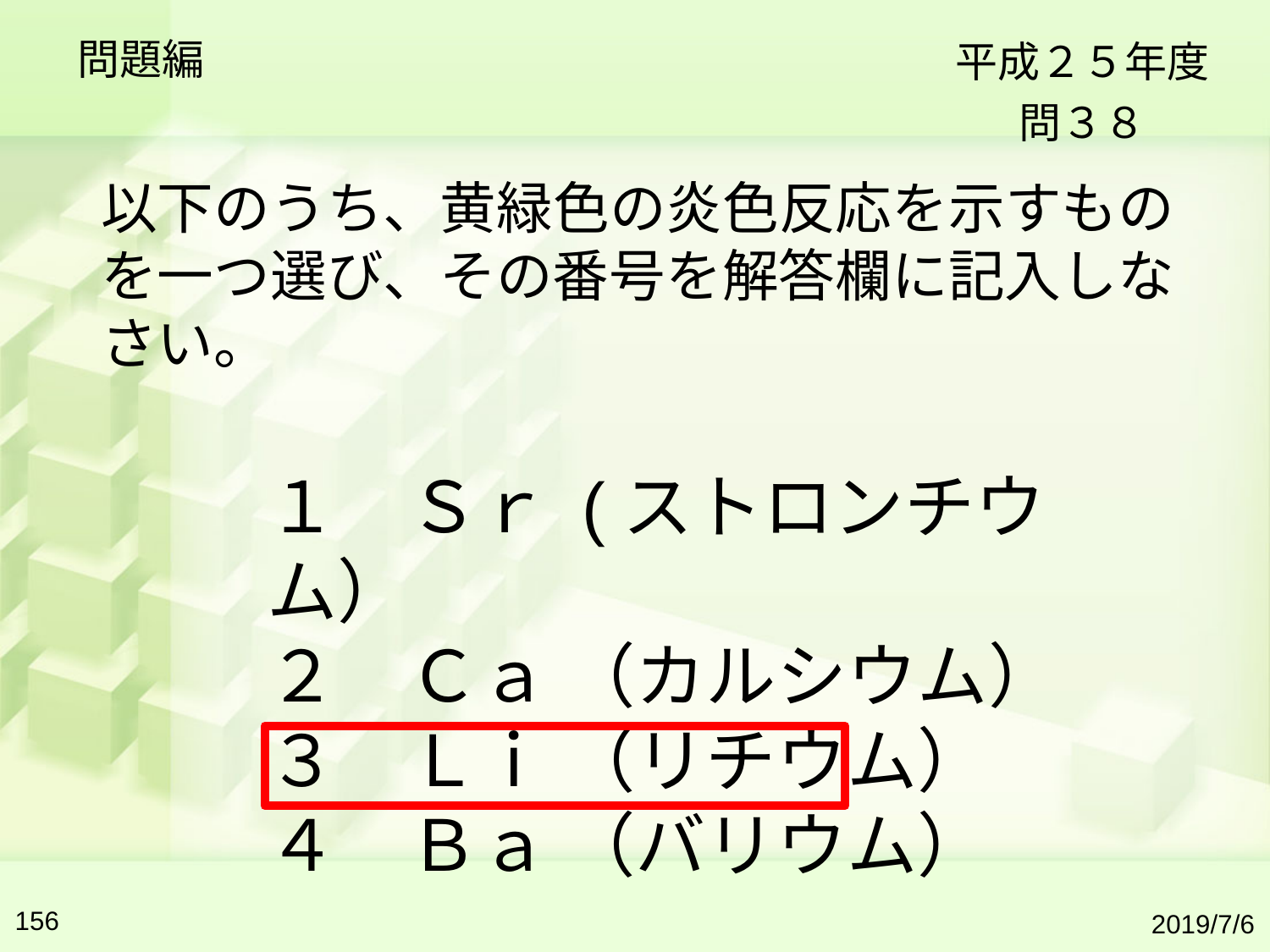

問題編
平成２５年度
問３８
以下のうち、黄緑色の炎色反応を示すものを一つ選び、その番号を解答欄に記入しなさい。
１　Ｓｒ (ストロンチウム）
２　Ｃａ （カルシウム）
３　Ｌｉ （リチウム）
４　Ｂａ （バリウム）

156
2019/7/6